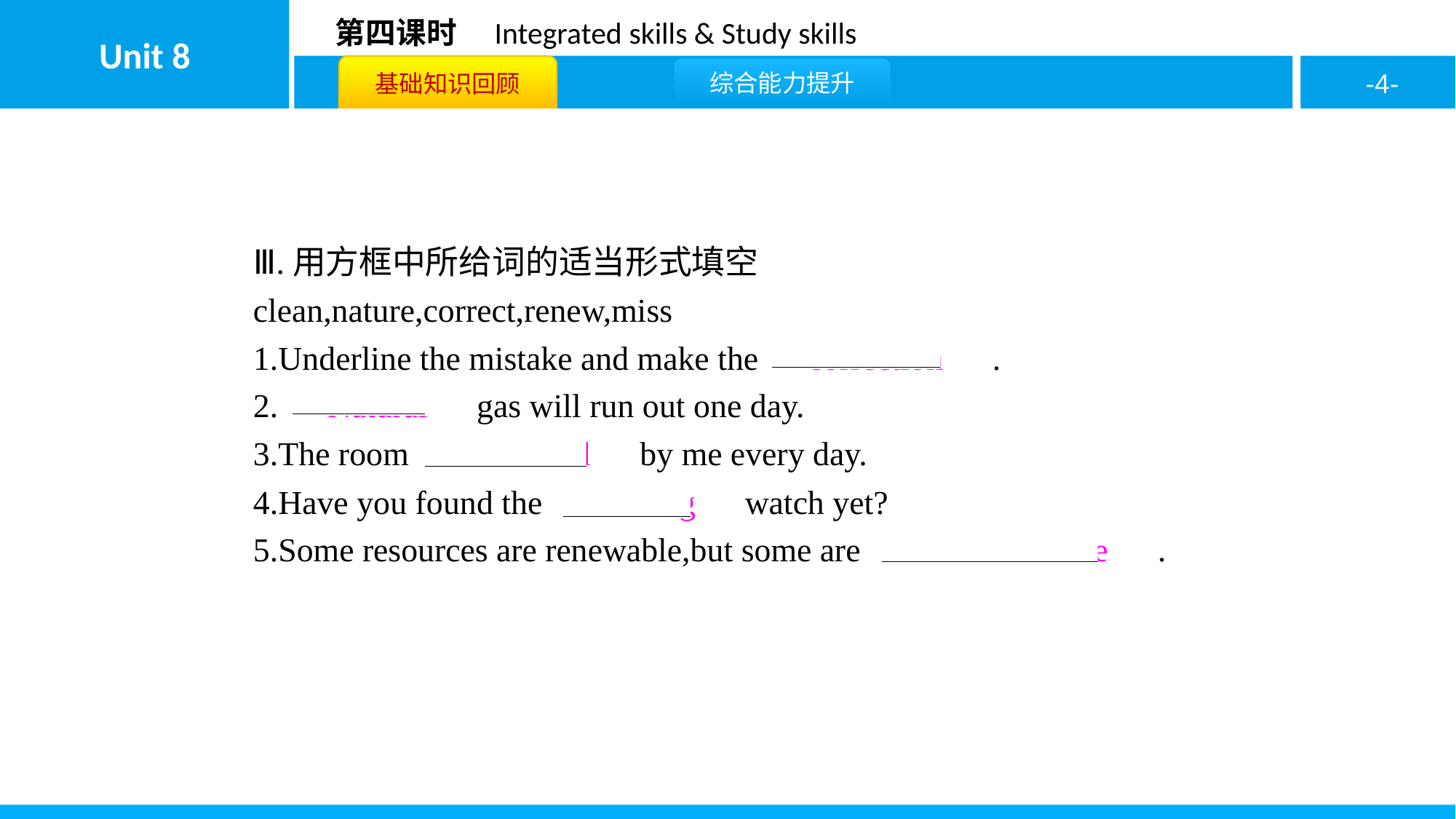

Ⅲ.用方框中所给词的适当形式填空
clean,nature,correct,renew,miss
1.Underline the mistake and make the　correction　.
2.　Natural　gas will run out one day.
3.The room　is cleaned　by me every day.
4.Have you found the　missing　watch yet?
5.Some resources are renewable,but some are　non-renewable　.